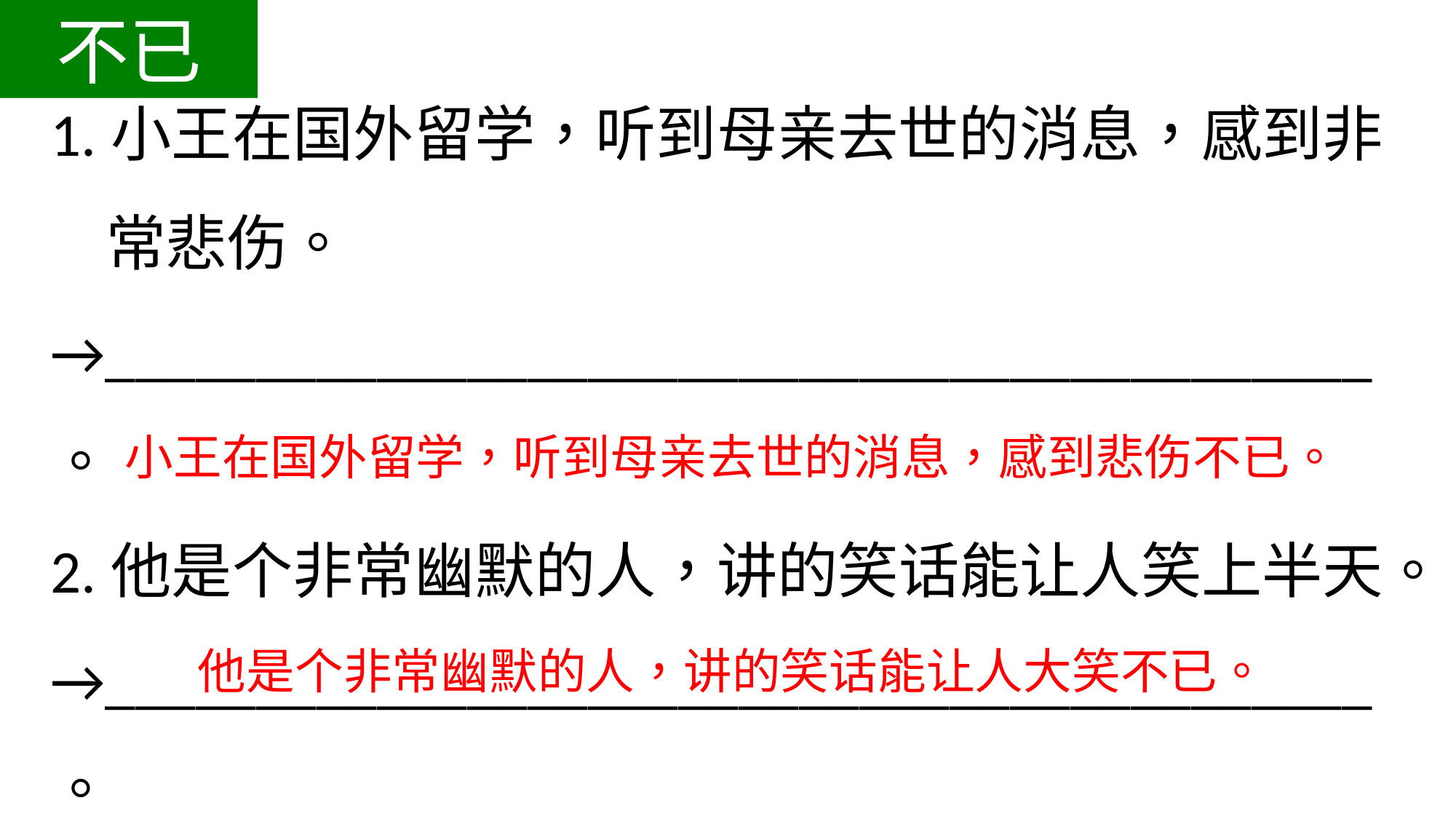

不已
1.小王在国外留学，听到母亲去世的消息，感到非
   常悲伤。
→__________________________________________。
2.他是个非常幽默的人，讲的笑话能让人笑上半天。
→__________________________________________。
小王在国外留学，听到母亲去世的消息，感到悲伤不已。
他是个非常幽默的人，讲的笑话能让人大笑不已。